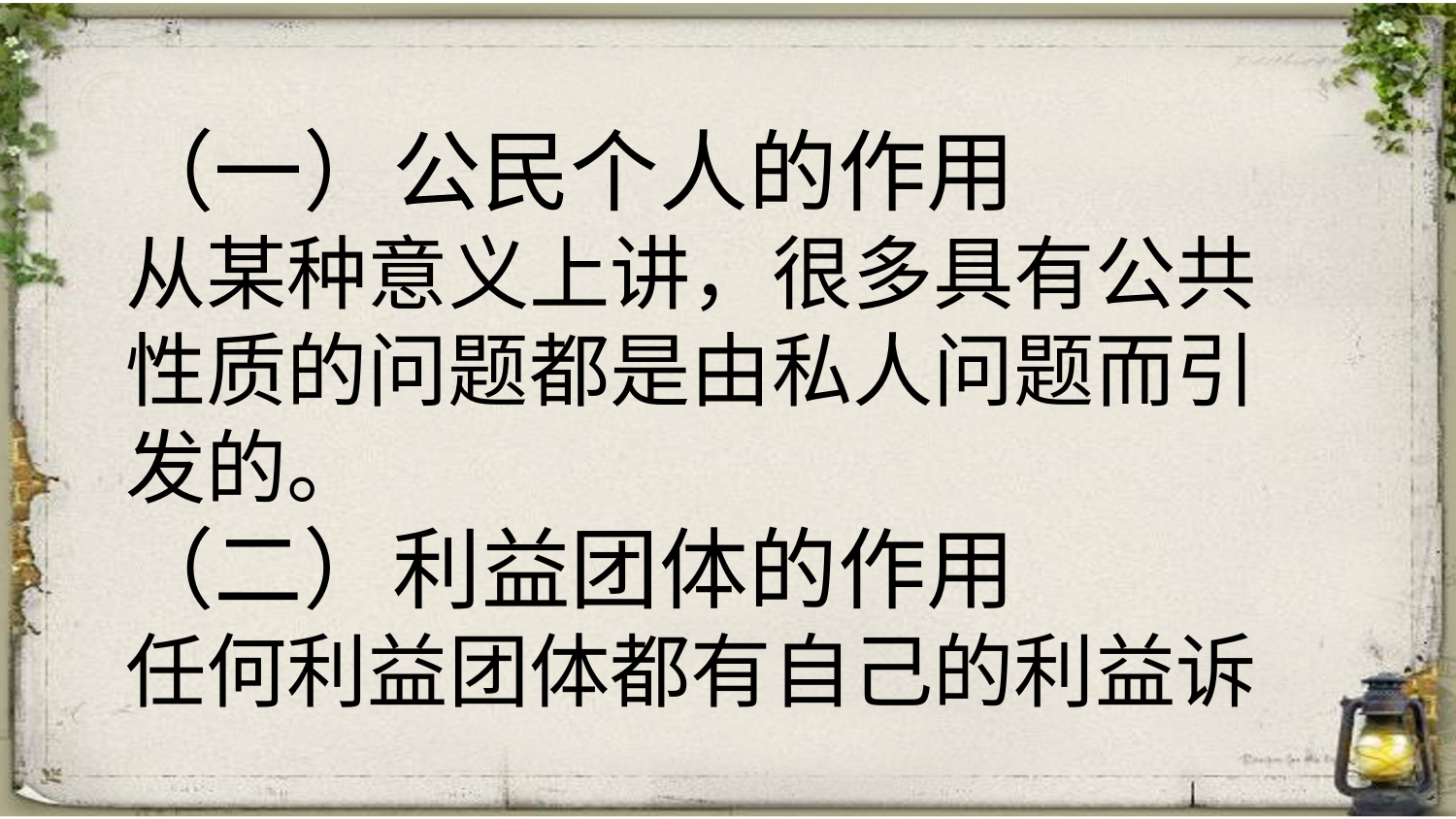

（一）公民个人的作用
从某种意义上讲，很多具有公共性质的问题都是由私人问题而引发的。
（二）利益团体的作用
任何利益团体都有自己的利益诉